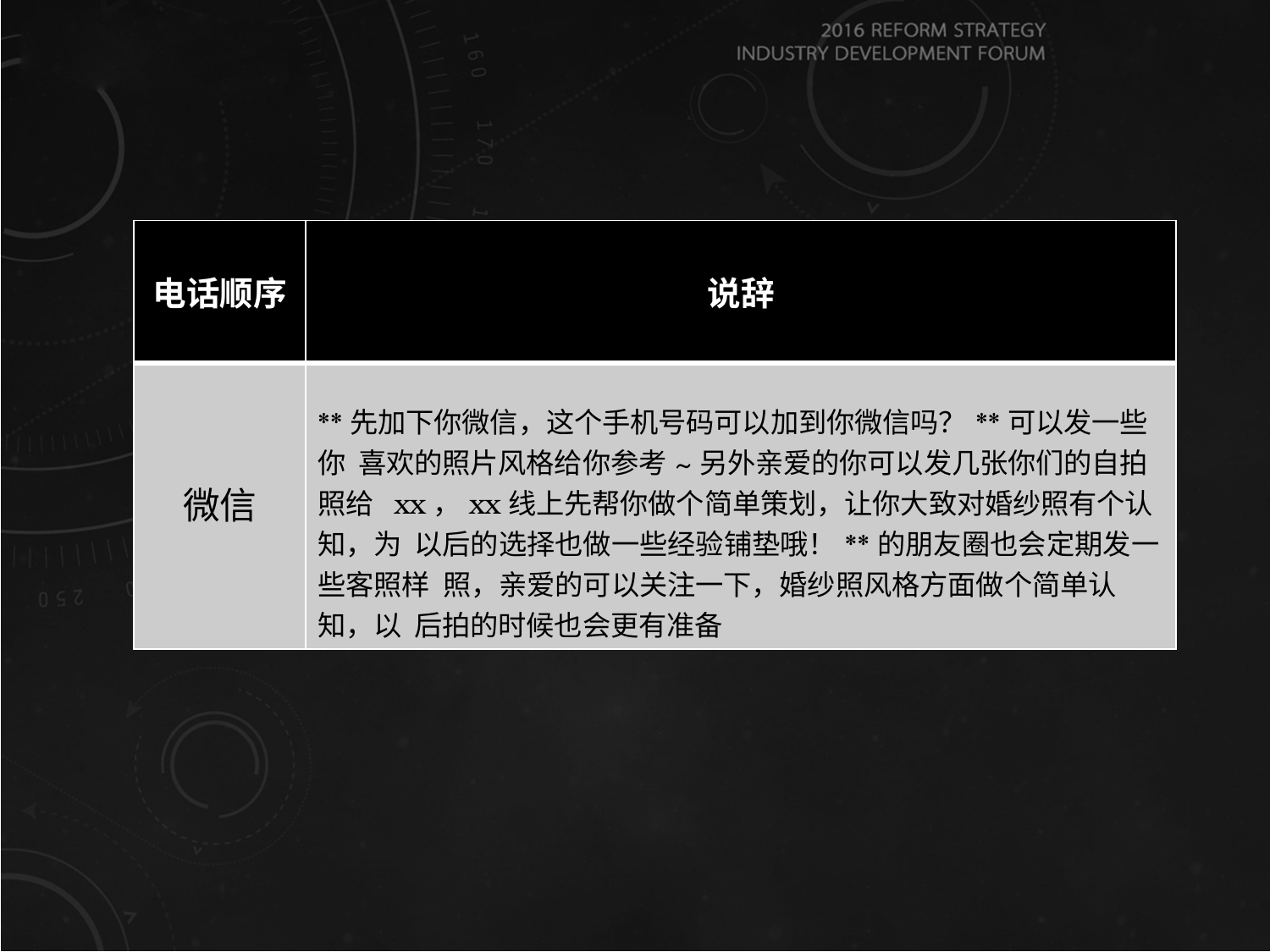

| 电话顺序 | 说辞 |
| --- | --- |
| 微信 | \*\*先加下你微信，这个手机号码可以加到你微信吗？\*\*可以发一些你 喜欢的照片风格给你参考~另外亲爱的你可以发几张你们的自拍照给 xx，xx线上先帮你做个简单策划，让你大致对婚纱照有个认知，为 以后的选择也做一些经验铺垫哦！\*\*的朋友圈也会定期发一些客照样 照，亲爱的可以关注一下，婚纱照风格方面做个简单认知，以 后拍的时候也会更有准备 |